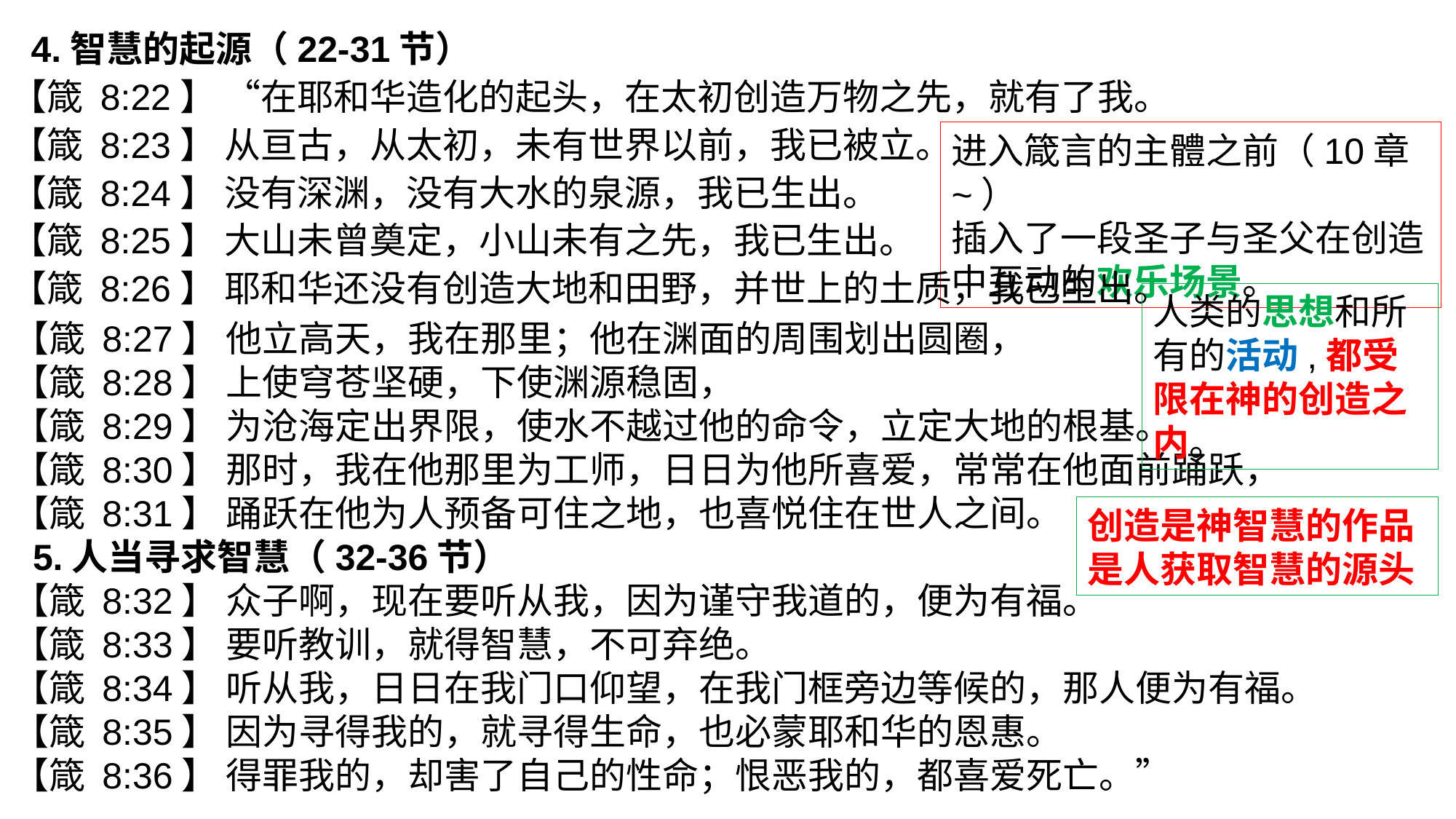

4.智慧的起源（22-31节）
【箴 8:22】 “在耶和华造化的起头，在太初创造万物之先，就有了我。
【箴 8:23】 从亘古，从太初，未有世界以前，我已被立。
【箴 8:24】 没有深渊，没有大水的泉源，我已生出。
【箴 8:25】 大山未曾奠定，小山未有之先，我已生出。
【箴 8:26】 耶和华还没有创造大地和田野，并世上的土质，我已生出。
进入箴言的主體之前（10章~）
插入了一段圣子与圣父在创造中互动的欢乐场景。
人类的思想和所有的活动,都受限在神的创造之内。
【箴 8:27】 他立高天，我在那里；他在渊面的周围划出圆圈，
【箴 8:28】 上使穹苍坚硬，下使渊源稳固，
【箴 8:29】 为沧海定出界限，使水不越过他的命令，立定大地的根基。
【箴 8:30】 那时，我在他那里为工师，日日为他所喜爱，常常在他面前踊跃，
【箴 8:31】 踊跃在他为人预备可住之地，也喜悦住在世人之间。
  5.人当寻求智慧（32-36节）
【箴 8:32】 众子啊，现在要听从我，因为谨守我道的，便为有福。
【箴 8:33】 要听教训，就得智慧，不可弃绝。
【箴 8:34】 听从我，日日在我门口仰望，在我门框旁边等候的，那人便为有福。
【箴 8:35】 因为寻得我的，就寻得生命，也必蒙耶和华的恩惠。
【箴 8:36】 得罪我的，却害了自己的性命；恨恶我的，都喜爱死亡。”
创造是神智慧的作品
是人获取智慧的源头